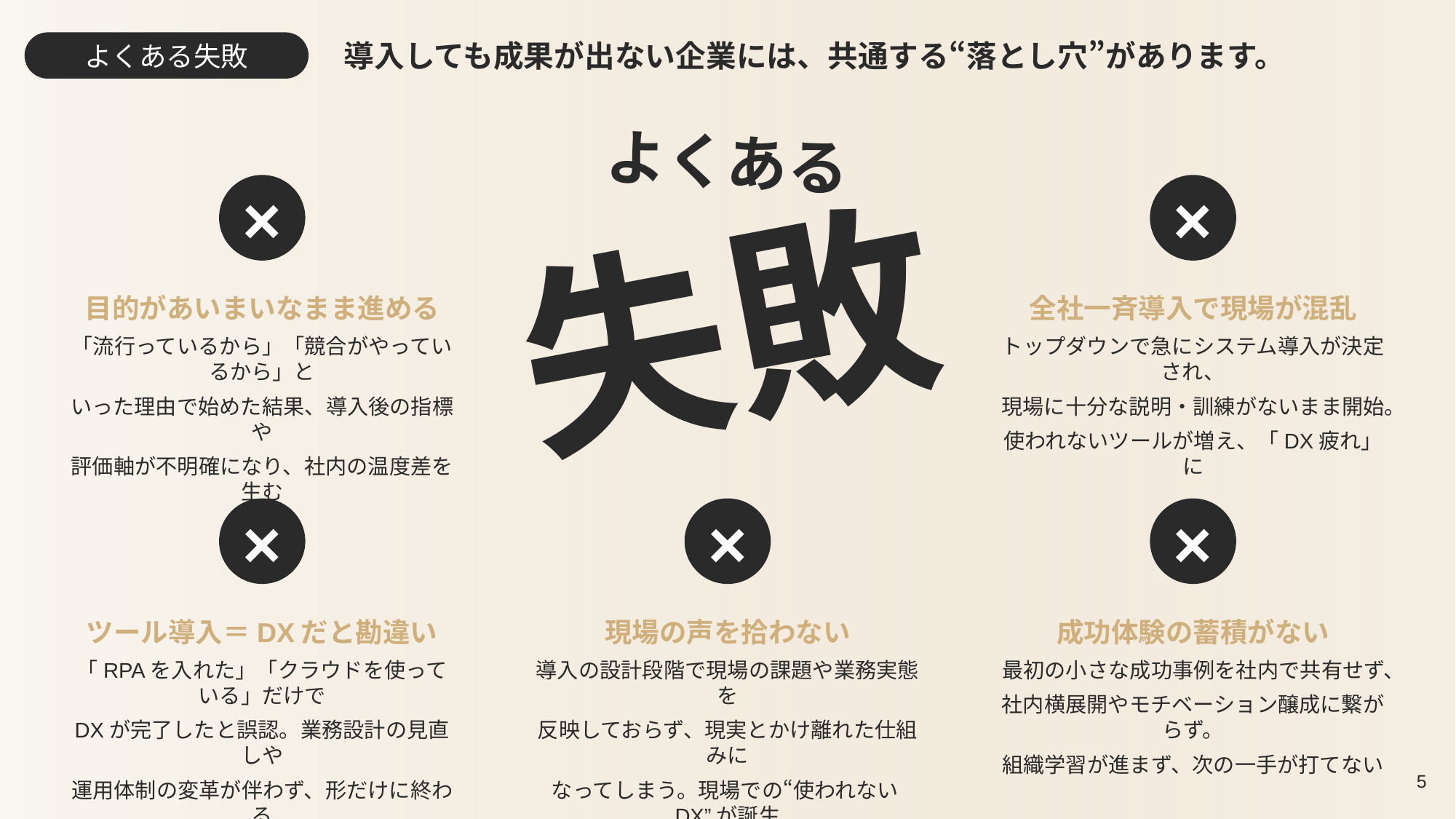

導入しても成果が出ない企業には、共通する“落とし穴”があります。
よくある失敗
よくある
失敗
×
目的があいまいなまま進める
「流行っているから」「競合がやっているから」と
いった理由で始めた結果、導入後の指標や
評価軸が不明確になり、社内の温度差を生む
×
全社一斉導入で現場が混乱
トップダウンで急にシステム導入が決定され、
現場に十分な説明・訓練がないまま開始。
使われないツールが増え、「DX疲れ」に
×
ツール導入＝DXだと勘違い
「RPAを入れた」「クラウドを使っている」だけで
DXが完了したと誤認。業務設計の見直しや
運用体制の変革が伴わず、形だけに終わる
×
現場の声を拾わない
導入の設計段階で現場の課題や業務実態を
反映しておらず、現実とかけ離れた仕組みに
なってしまう。現場での“使われないDX”が誕生
×
成功体験の蓄積がない
最初の小さな成功事例を社内で共有せず、
社内横展開やモチベーション醸成に繋がらず。
組織学習が進まず、次の一手が打てない
5